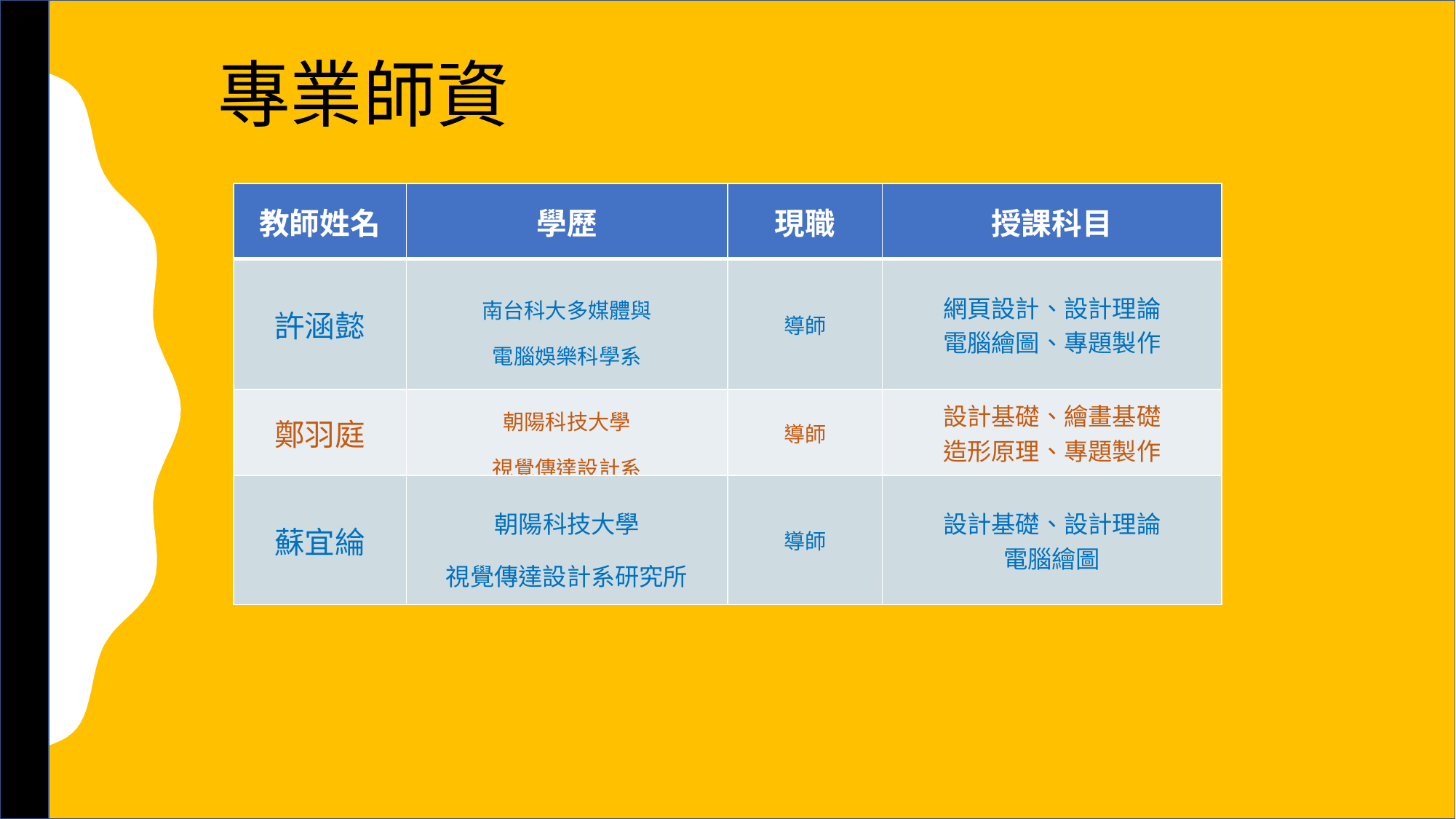

專業師資
| 教師姓名 | 學歷 | 現職 | 授課科目 |
| --- | --- | --- | --- |
| 許涵懿 | 南台科大多媒體與 電腦娛樂科學系 | 導師 | 網頁設計、設計理論 電腦繪圖、專題製作 |
| 鄭羽庭 | 朝陽科技大學 視覺傳達設計系 | 導師 | 設計基礎、繪畫基礎 造形原理、專題製作 |
| 蘇宜綸 | 朝陽科技大學 視覺傳達設計系研究所 | 導師 | 設計基礎、設計理論 電腦繪圖 |